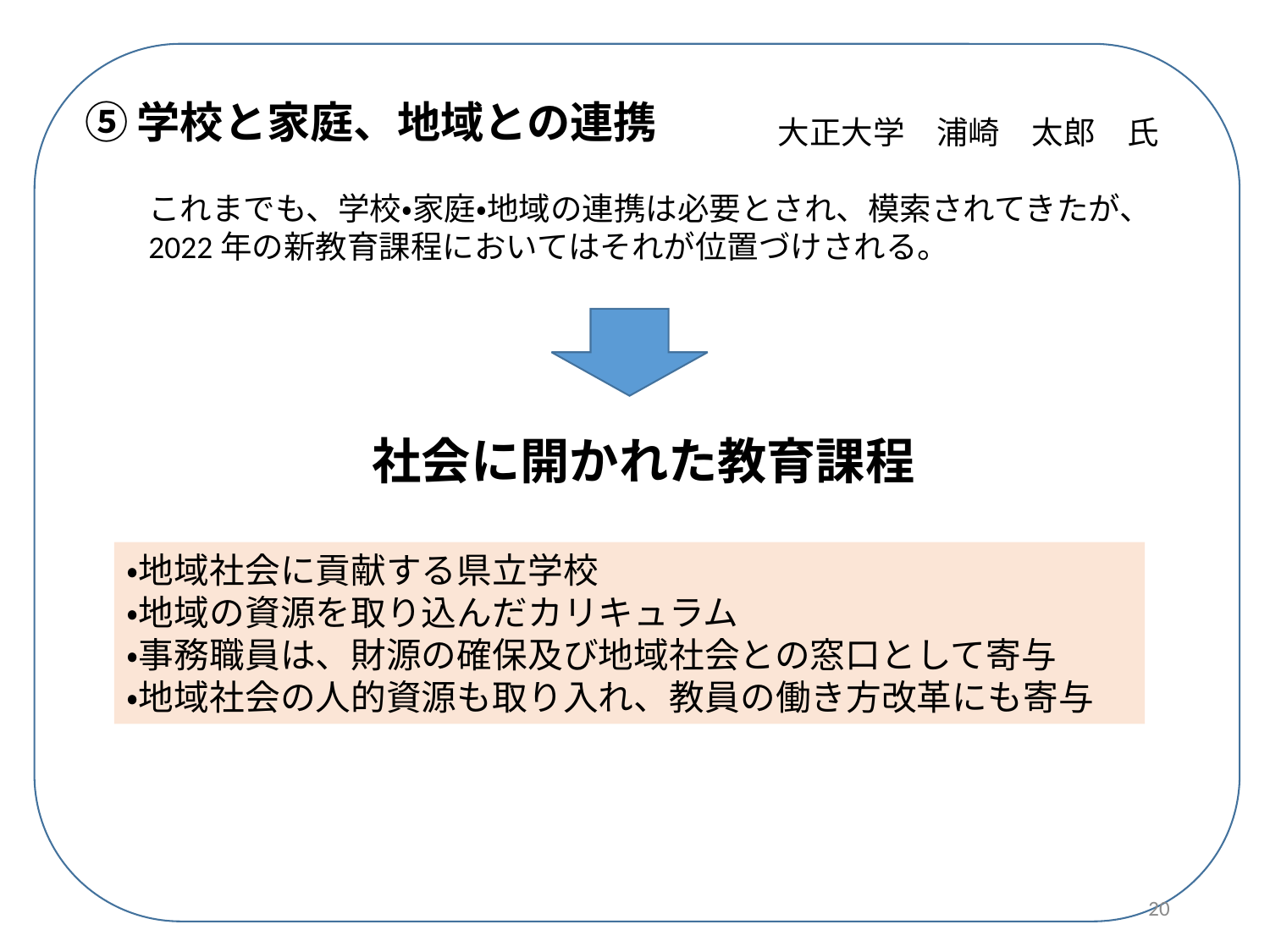

⑤学校と家庭、地域との連携
大正大学　浦崎　太郎　氏
これまでも、学校・家庭・地域の連携は必要とされ、模索されてきたが、2022年の新教育課程においてはそれが位置づけされる。

社会に開かれた教育課程
・地域社会に貢献する県立学校
・地域の資源を取り込んだカリキュラム
・事務職員は、財源の確保及び地域社会との窓口として寄与
・地域社会の人的資源も取り入れ、教員の働き方改革にも寄与
20